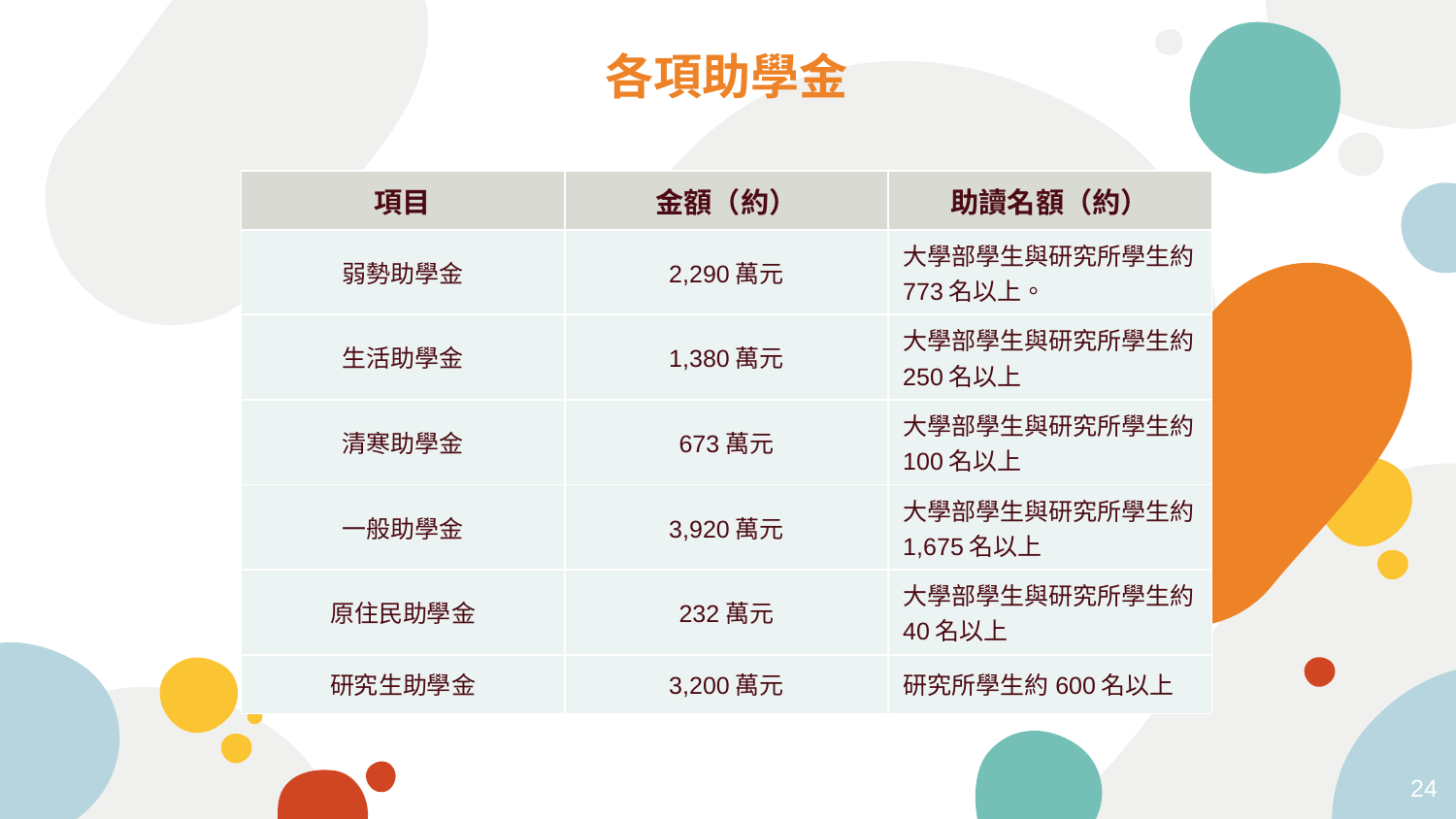

各項助學金
| 項目 | 金額（約） | 助讀名額（約） |
| --- | --- | --- |
| 弱勢助學金 | 2,290萬元 | 大學部學生與研究所學生約773名以上。 |
| 生活助學金 | 1,380萬元 | 大學部學生與研究所學生約250名以上 |
| 清寒助學金 | 673萬元 | 大學部學生與研究所學生約100名以上 |
| 一般助學金 | 3,920萬元 | 大學部學生與研究所學生約1,675名以上 |
| 原住民助學金 | 232萬元 | 大學部學生與研究所學生約40名以上 |
| 研究生助學金 | 3,200萬元 | 研究所學生約600名以上 |
24